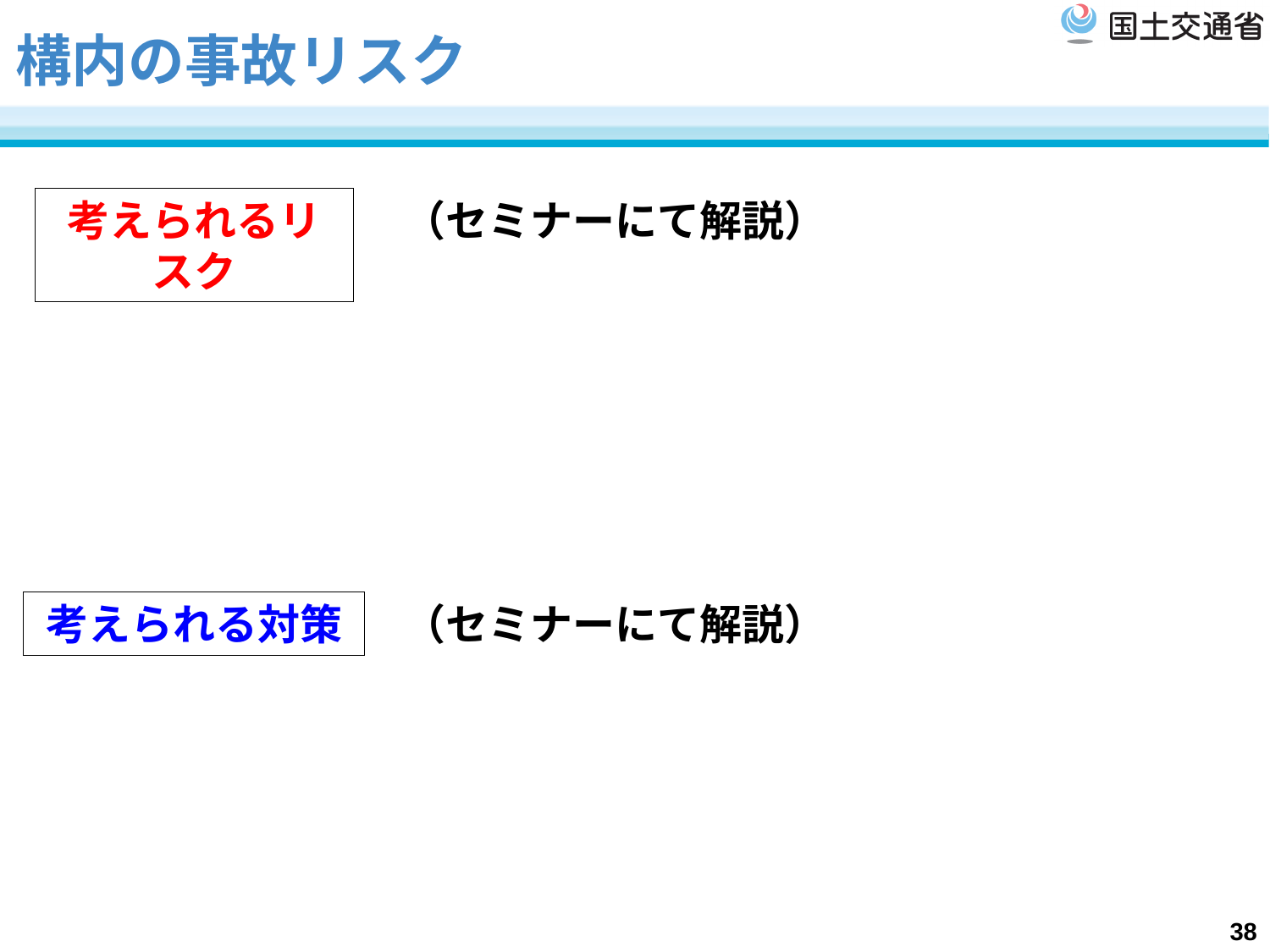

# 構内の事故リスク
（セミナーにて解説）
考えられるリスク
（セミナーにて解説）
考えられる対策
38